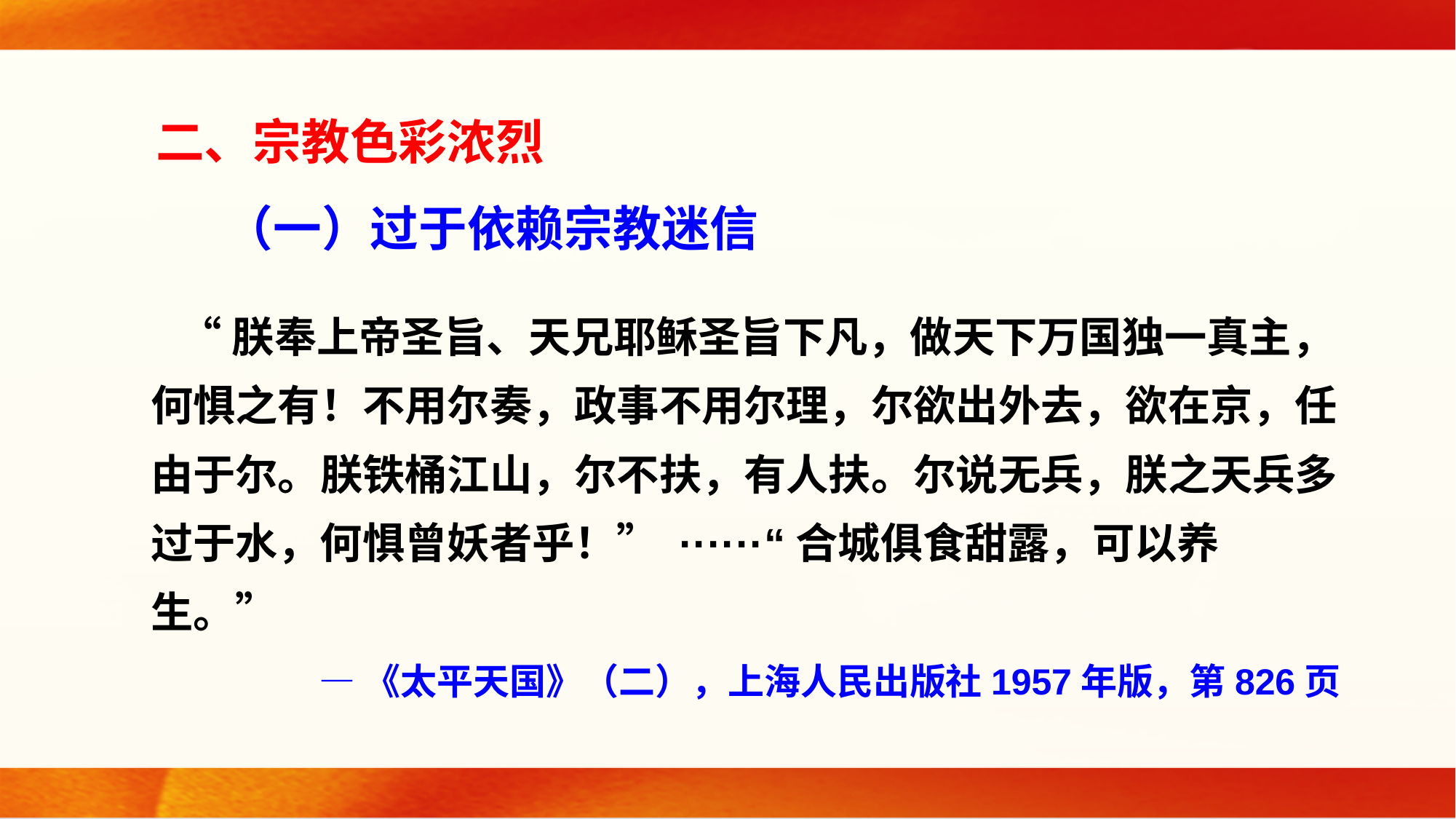

二、宗教色彩浓烈
（一）过于依赖宗教迷信
   “朕奉上帝圣旨、天兄耶稣圣旨下凡，做天下万国独一真主，何惧之有！不用尔奏，政事不用尔理，尔欲出外去，欲在京，任由于尔。朕铁桶江山，尔不扶，有人扶。尔说无兵，朕之天兵多过于水，何惧曾妖者乎！” ······“合城俱食甜露，可以养生。”
     —《太平天国》（二），上海人民出版社1957年版，第826页